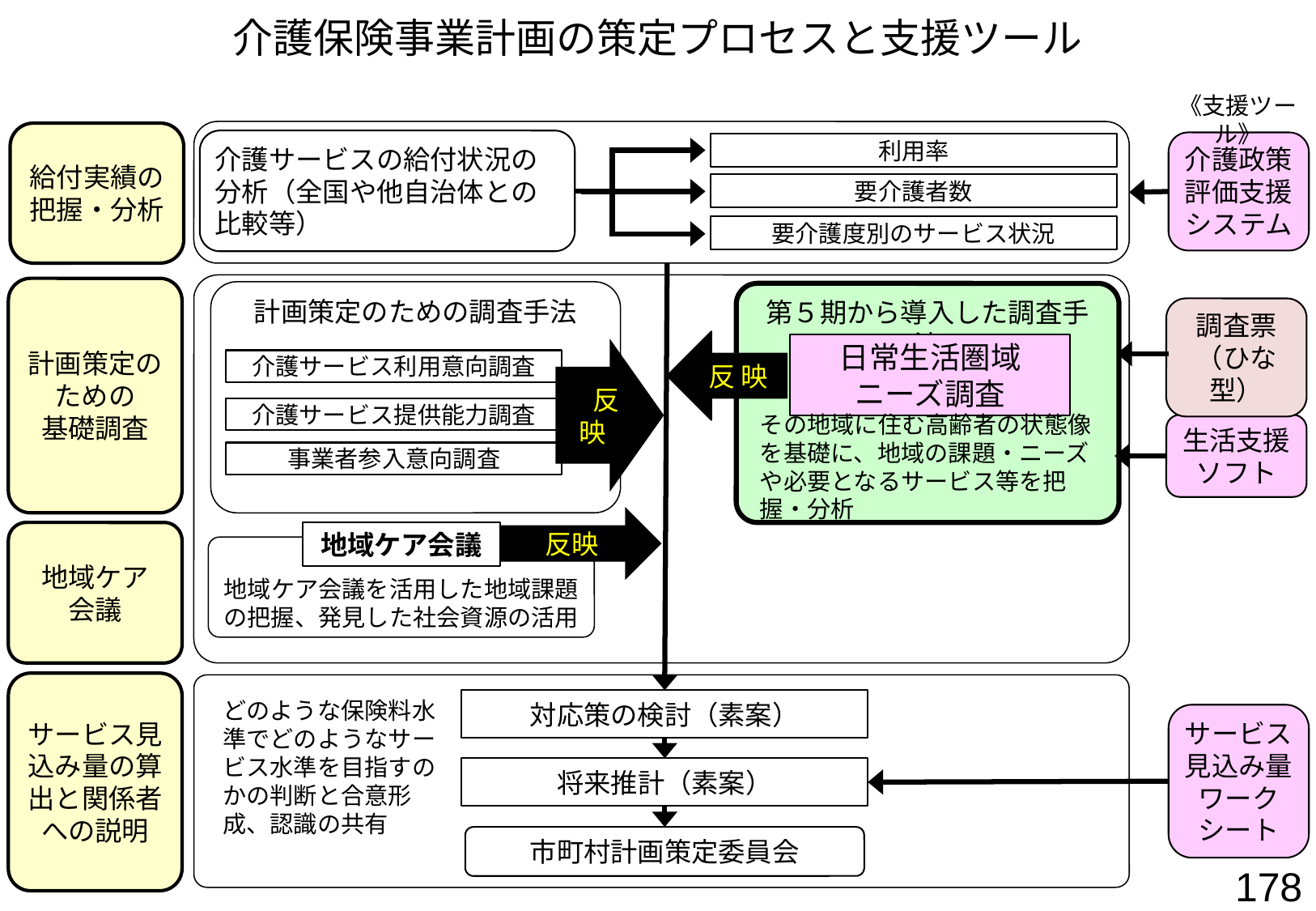

# 介護保険事業計画の策定プロセスと支援ツール
《支援ツール》

給付実績の把握・分析
介護サービスの給付状況の分析（全国や他自治体との比較等）
介護政策
評価支援
システム
利用率
要介護者数
要介護度別のサービス状況

計画策定のための
基礎調査
計画策定のための調査手法
第５期から導入した調査手法
調査票（ひな型）
反 映
日常生活圏域
ニーズ調査
生活支援ソフト
その地域に住む高齢者の状態像を基礎に、地域の課題・ニーズや必要となるサービス等を把握・分析
　反映
介護サービス利用意向調査
介護サービス提供能力調査
事業者参入意向調査
反映
地域ケア会議
地域ケア
会議

地域ケア会議を活用した地域課題
の把握、発見した社会資源の活用
サービス見込み量の算出と関係者への説明

どのような保険料水準でどのようなサービス水準を目指すのかの判断と合意形成、認識の共有
対応策の検討（素案）
サービス見込み量ワーク
シート
将来推計（素案）
市町村計画策定委員会
178